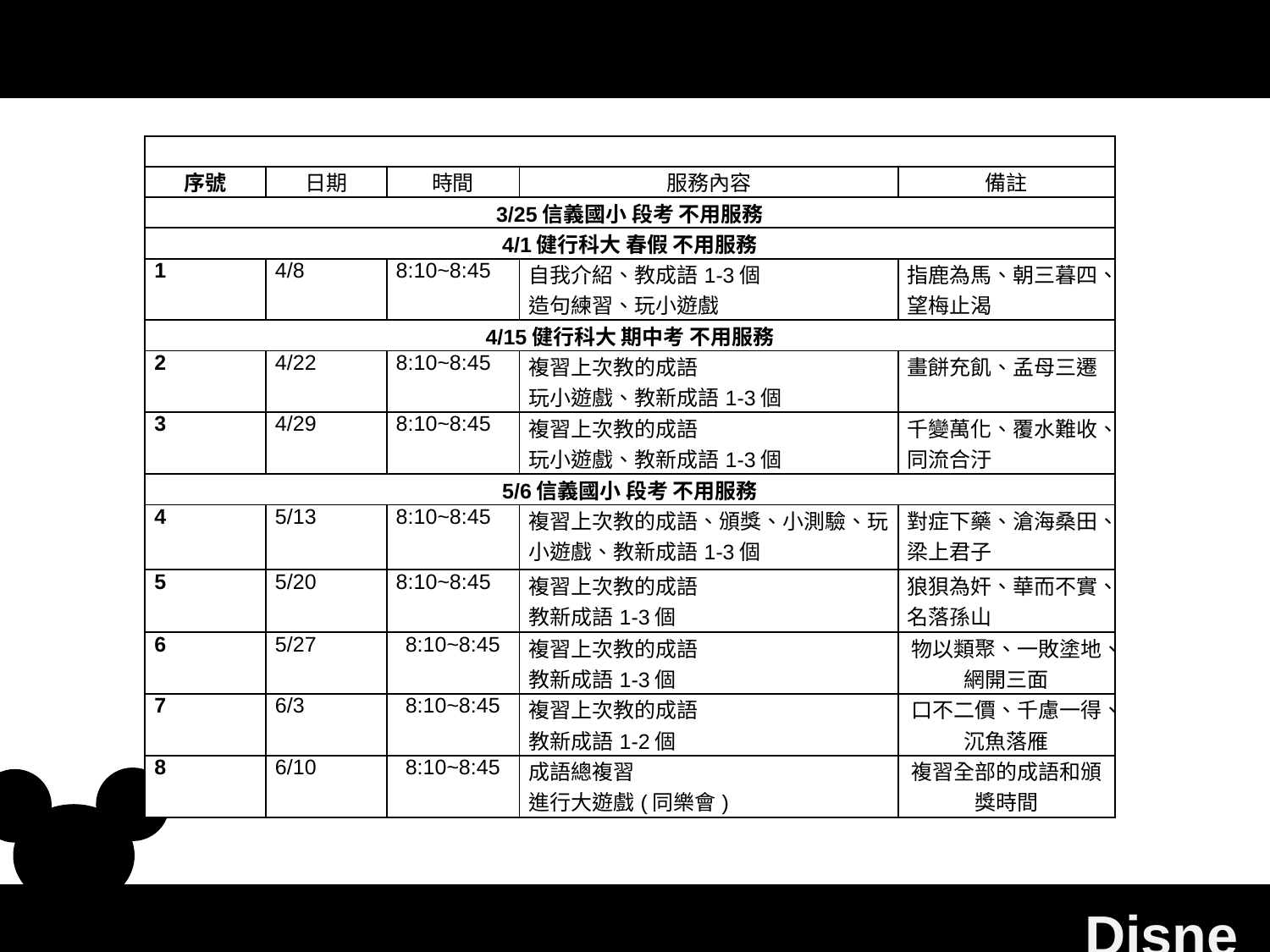

|  |  |  |  |  |
| --- | --- | --- | --- | --- |
| 序號 | 日期 | 時間 | 服務內容 | 備註 |
| 3/25信義國小 段考 不用服務 |  |  |  |  |
| 4/1健行科大 春假 不用服務 |  |  |  |  |
| 1 | 4/8 | 8:10~8:45 | 自我介紹、教成語1-3個 造句練習、玩小遊戲 | 指鹿為馬、朝三暮四、望梅止渴 |
| 4/15健行科大 期中考 不用服務 |  |  |  |  |
| 2 | 4/22 | 8:10~8:45 | 複習上次教的成語 玩小遊戲、教新成語1-3個 | 畫餅充飢、孟母三遷 |
| 3 | 4/29 | 8:10~8:45 | 複習上次教的成語 玩小遊戲、教新成語1-3個 | 千變萬化、覆水難收、同流合汙 |
| 5/6信義國小 段考 不用服務 |  |  |  |  |
| 4 | 5/13 | 8:10~8:45 | 複習上次教的成語、頒獎、小測驗、玩小遊戲、教新成語1-3個 | 對症下藥、滄海桑田、梁上君子 |
| 5 | 5/20 | 8:10~8:45 | 複習上次教的成語 教新成語1-3個 | 狼狽為奸、華而不實、名落孫山 |
| 6 | 5/27 | 8:10~8:45 | 複習上次教的成語 教新成語1-3個 | 物以類聚、一敗塗地、網開三面 |
| 7 | 6/3 | 8:10~8:45 | 複習上次教的成語 教新成語1-2個 | 口不二價、千慮一得、沉魚落雁 |
| 8 | 6/10 | 8:10~8:45 | 成語總複習 進行大遊戲(同樂會) | 複習全部的成語和頒獎時間 |

#